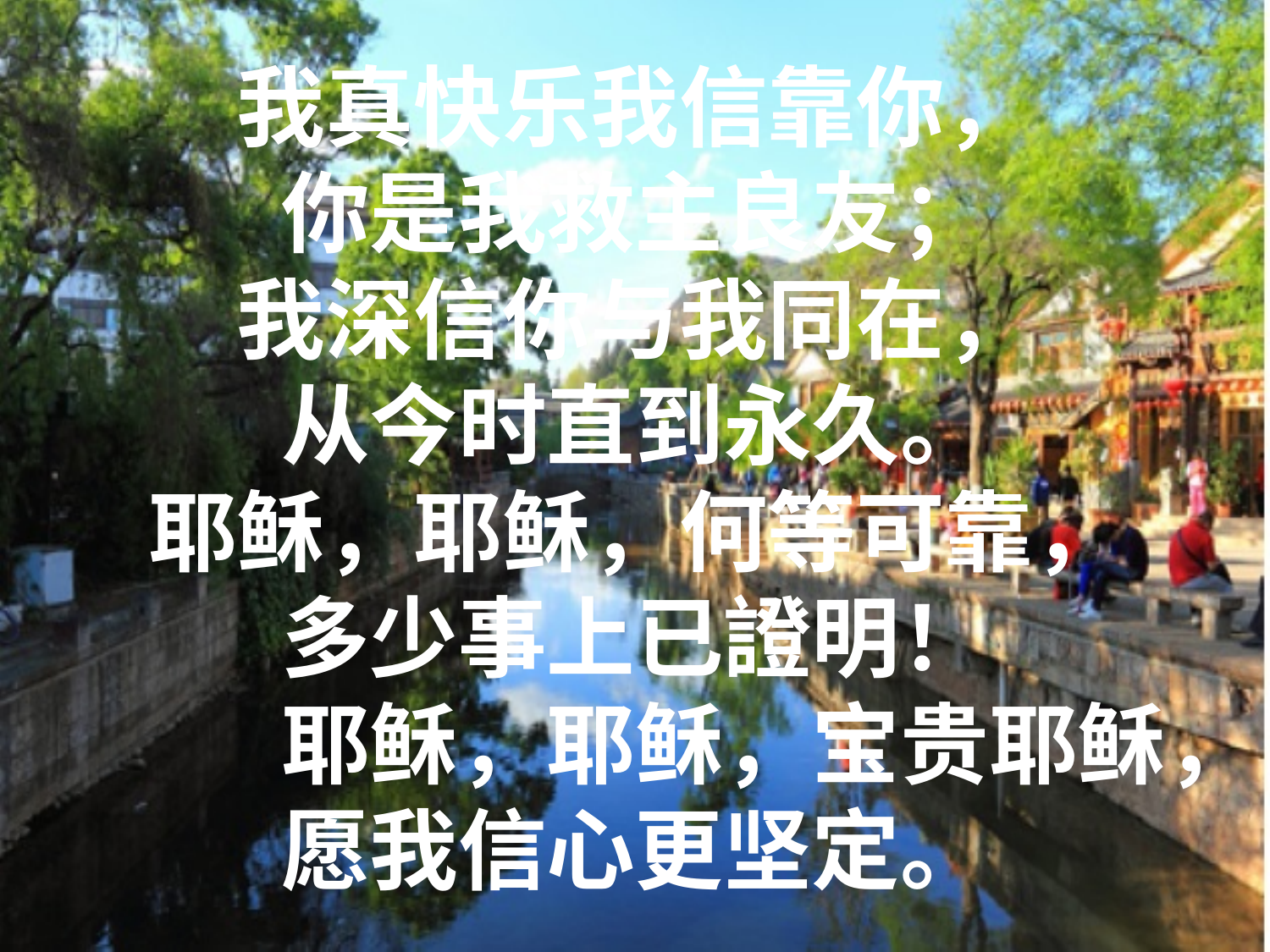

# 我真快乐我信靠你， 你是我救主良友； 我深信你与我同在， 从今时直到永久。 耶稣，耶稣，何等可靠， 多少事上已證明！ 　　　耶稣，耶稣，宝贵耶稣， 愿我信心更坚定。